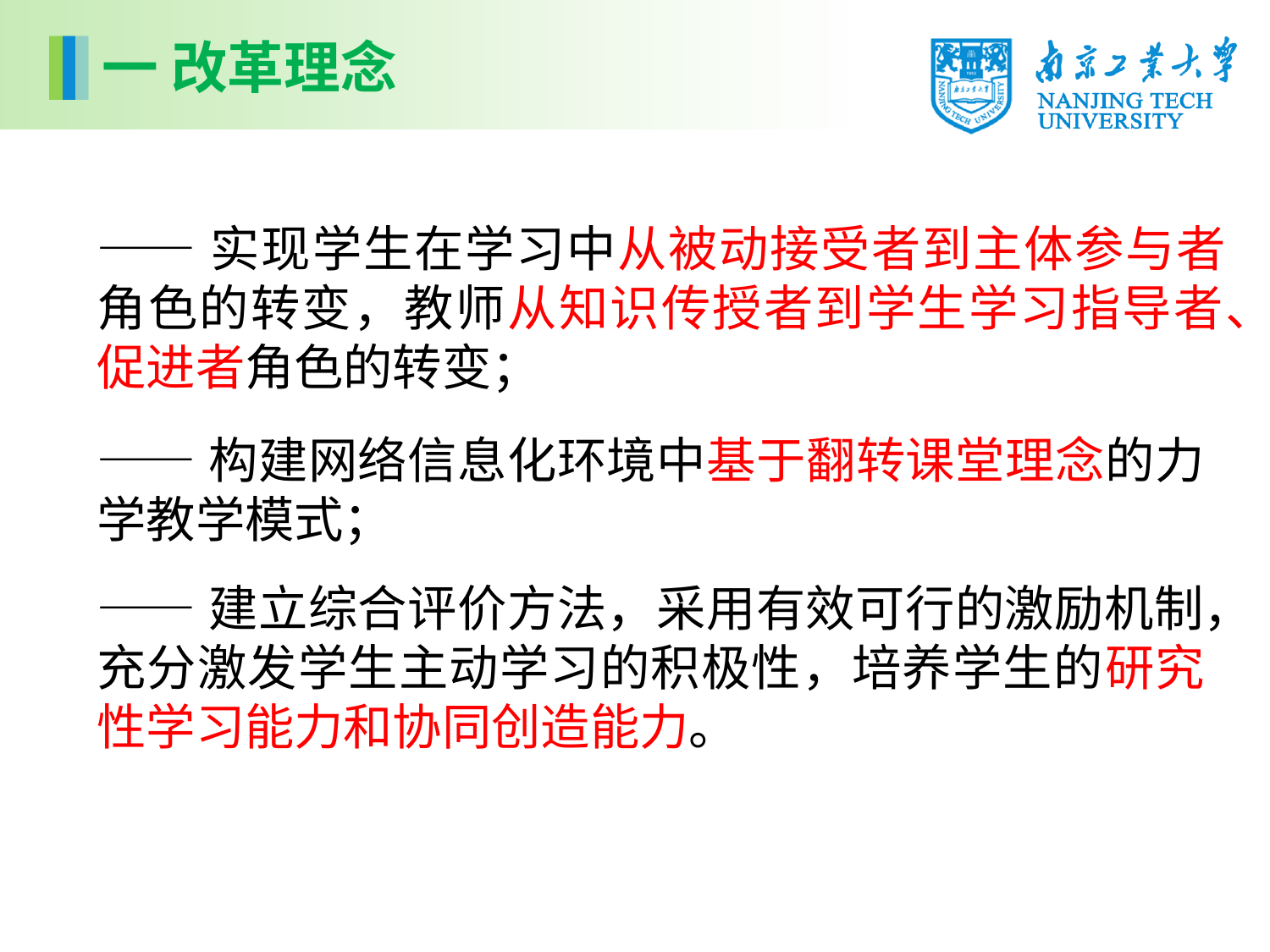

一 改革理念
——实现学生在学习中从被动接受者到主体参与者角色的转变，教师从知识传授者到学生学习指导者、促进者角色的转变；
——构建网络信息化环境中基于翻转课堂理念的力学教学模式；
——建立综合评价方法，采用有效可行的激励机制，充分激发学生主动学习的积极性，培养学生的研究性学习能力和协同创造能力。